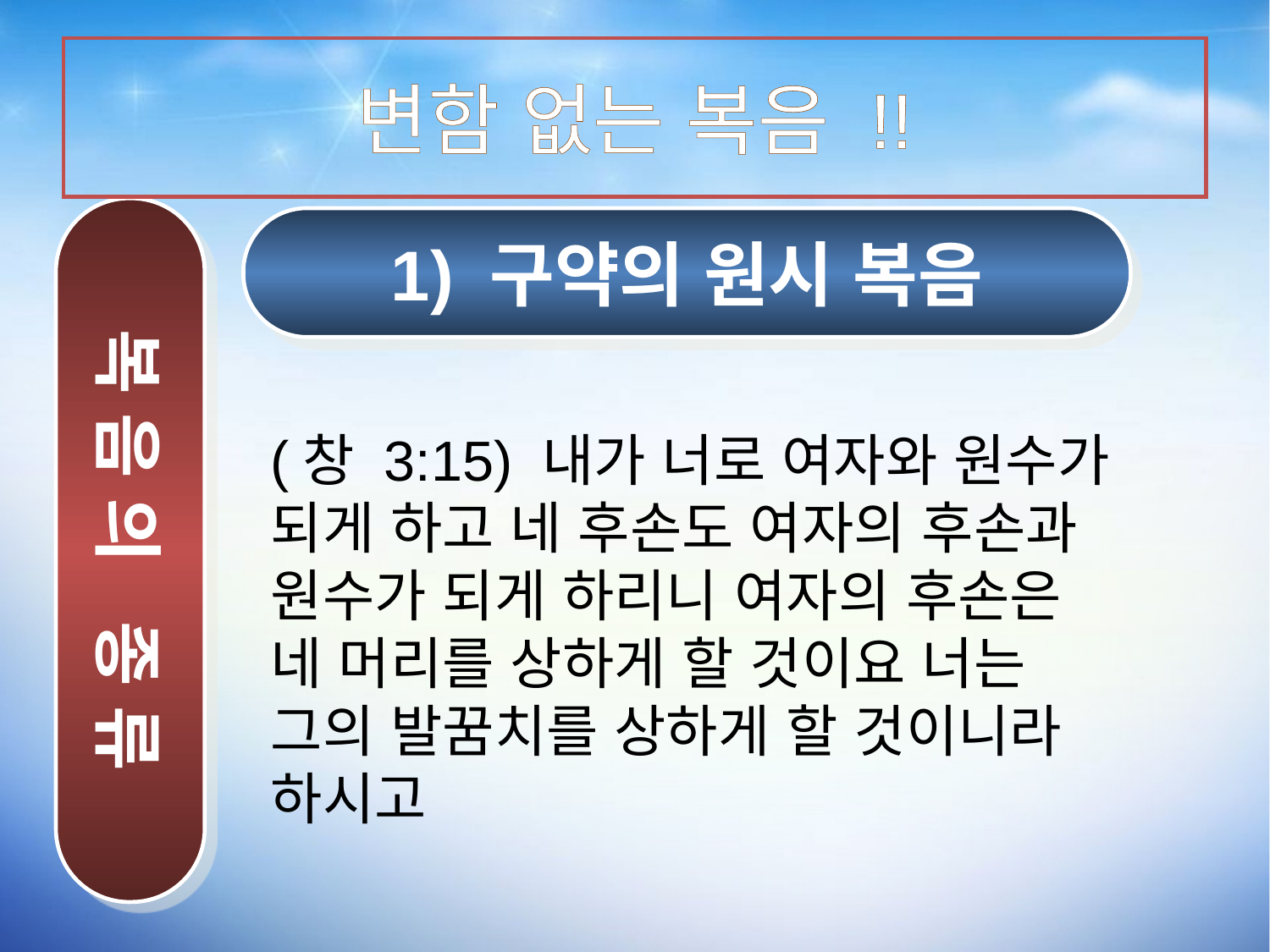

# 변함 없는 복음 !!
복 음 의   종 류
1) 구약의 원시 복음
(창 3:15) 내가 너로 여자와 원수가 되게 하고 네 후손도 여자의 후손과 원수가 되게 하리니 여자의 후손은 네 머리를 상하게 할 것이요 너는 그의 발꿈치를 상하게 할 것이니라 하시고